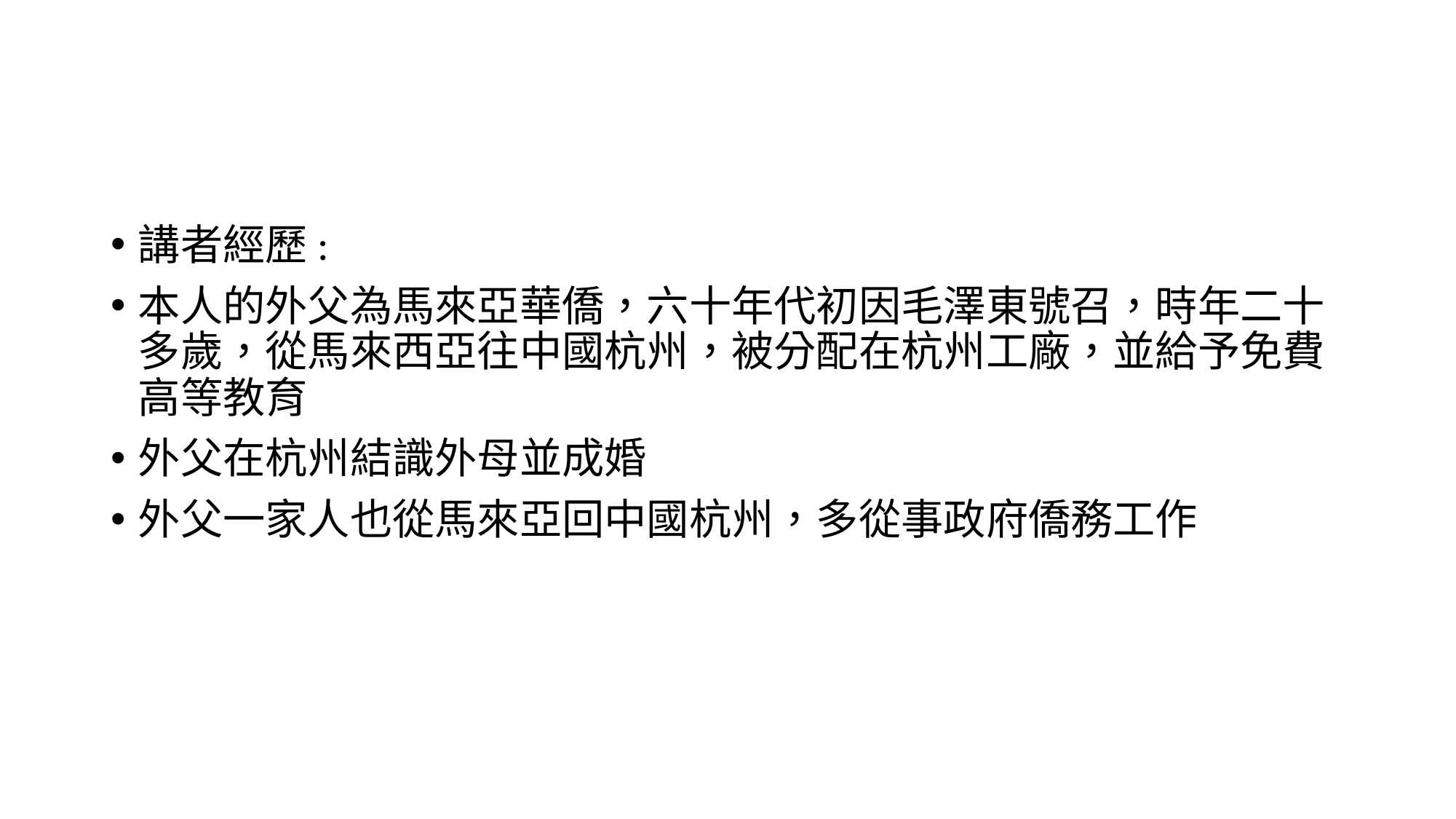

#
講者經歷:
本人的外父為馬來亞華僑，六十年代初因毛澤東號召，時年二十多歲，從馬來西亞往中國杭州，被分配在杭州工廠，並給予免費高等教育
外父在杭州結識外母並成婚
外父一家人也從馬來亞回中國杭州，多從事政府僑務工作